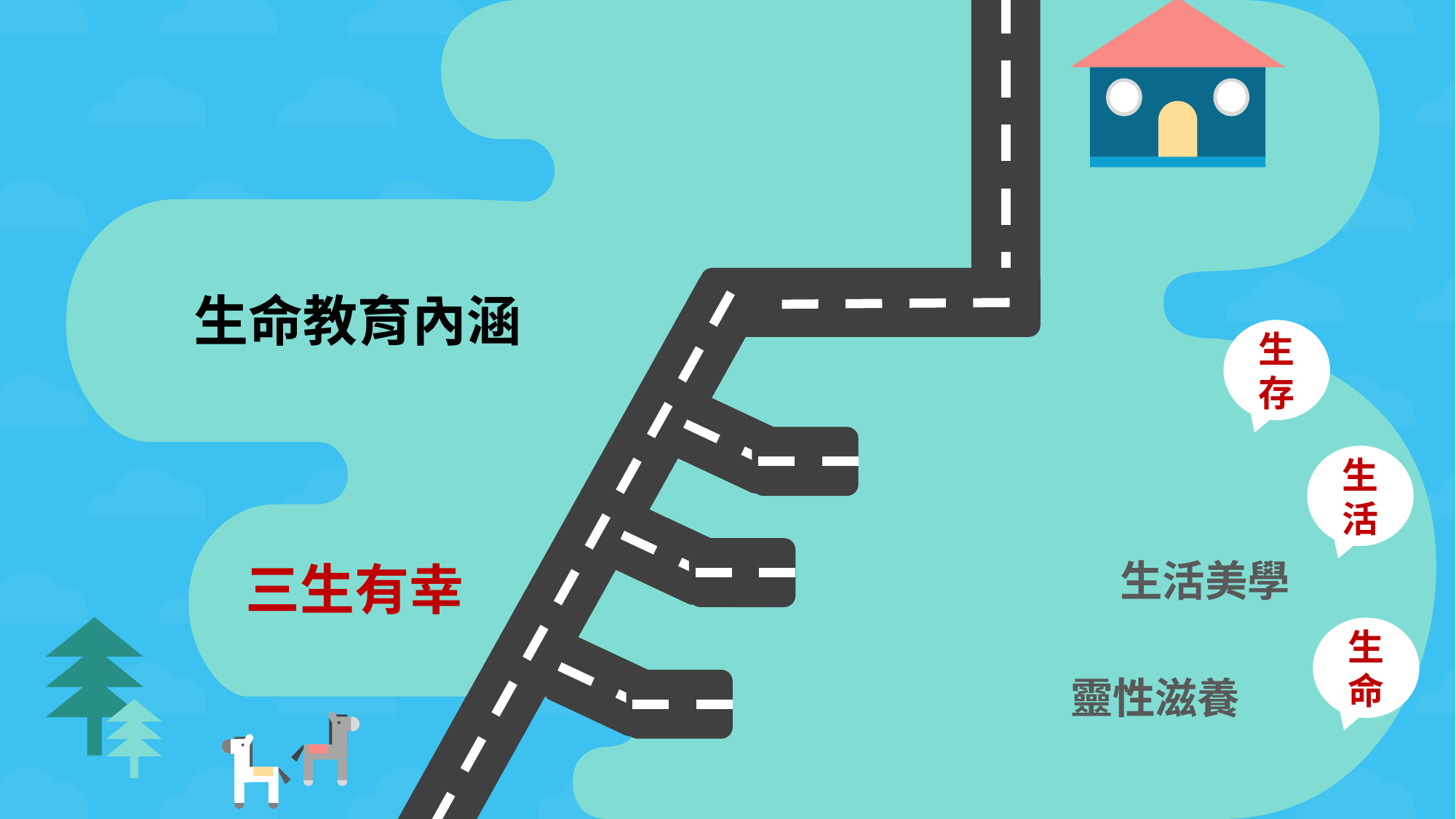

生命教育內涵
生存

生活

                  生活美學
三生有幸

生命

                 靈性滋養